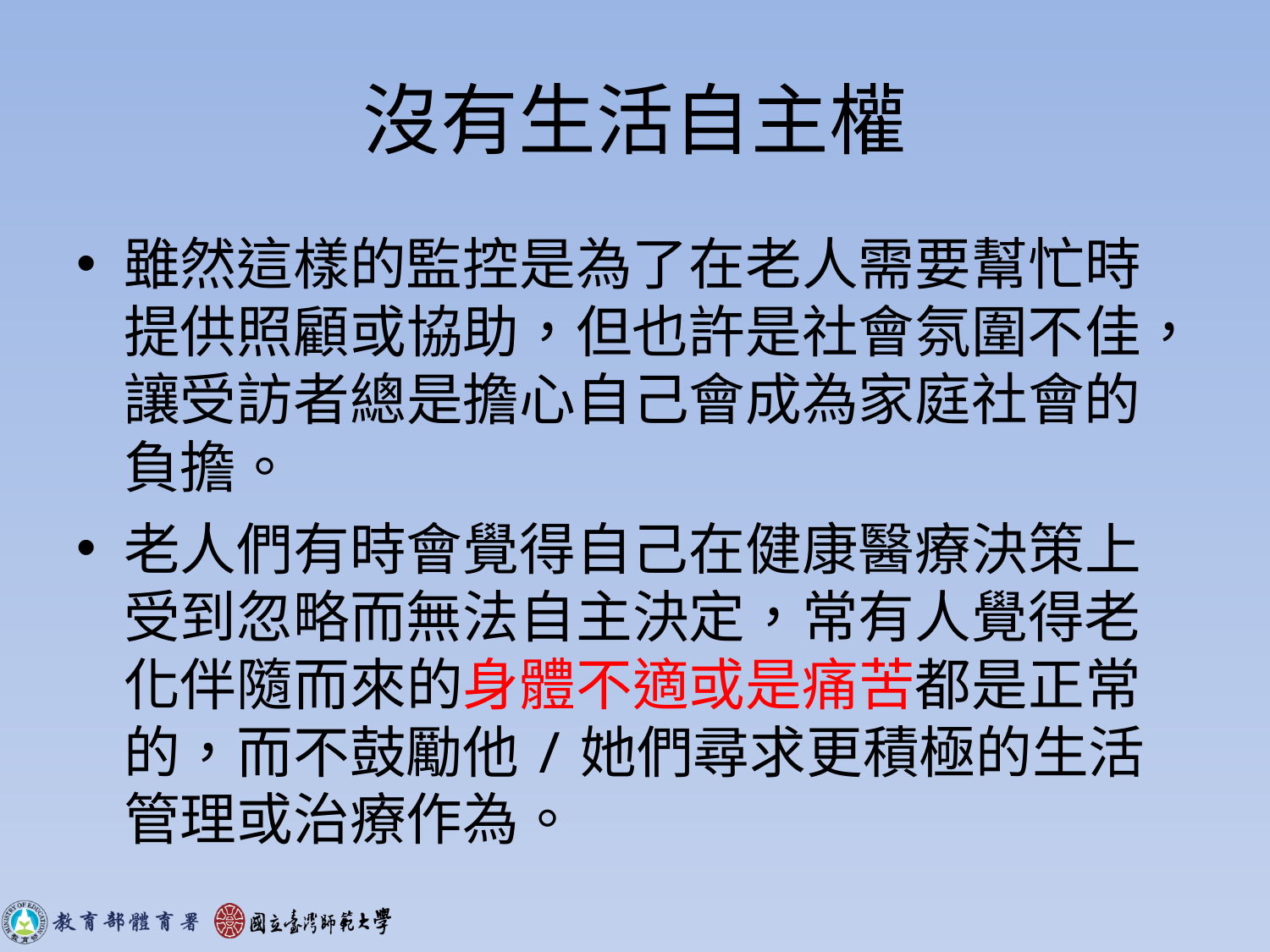

# 沒有生活自主權
雖然這樣的監控是為了在老人需要幫忙時提供照顧或協助，但也許是社會氛圍不佳，讓受訪者總是擔心自己會成為家庭社會的負擔。
老人們有時會覺得自己在健康醫療決策上受到忽略而無法自主決定，常有人覺得老化伴隨而來的身體不適或是痛苦都是正常的，而不鼓勵他/她們尋求更積極的生活管理或治療作為。